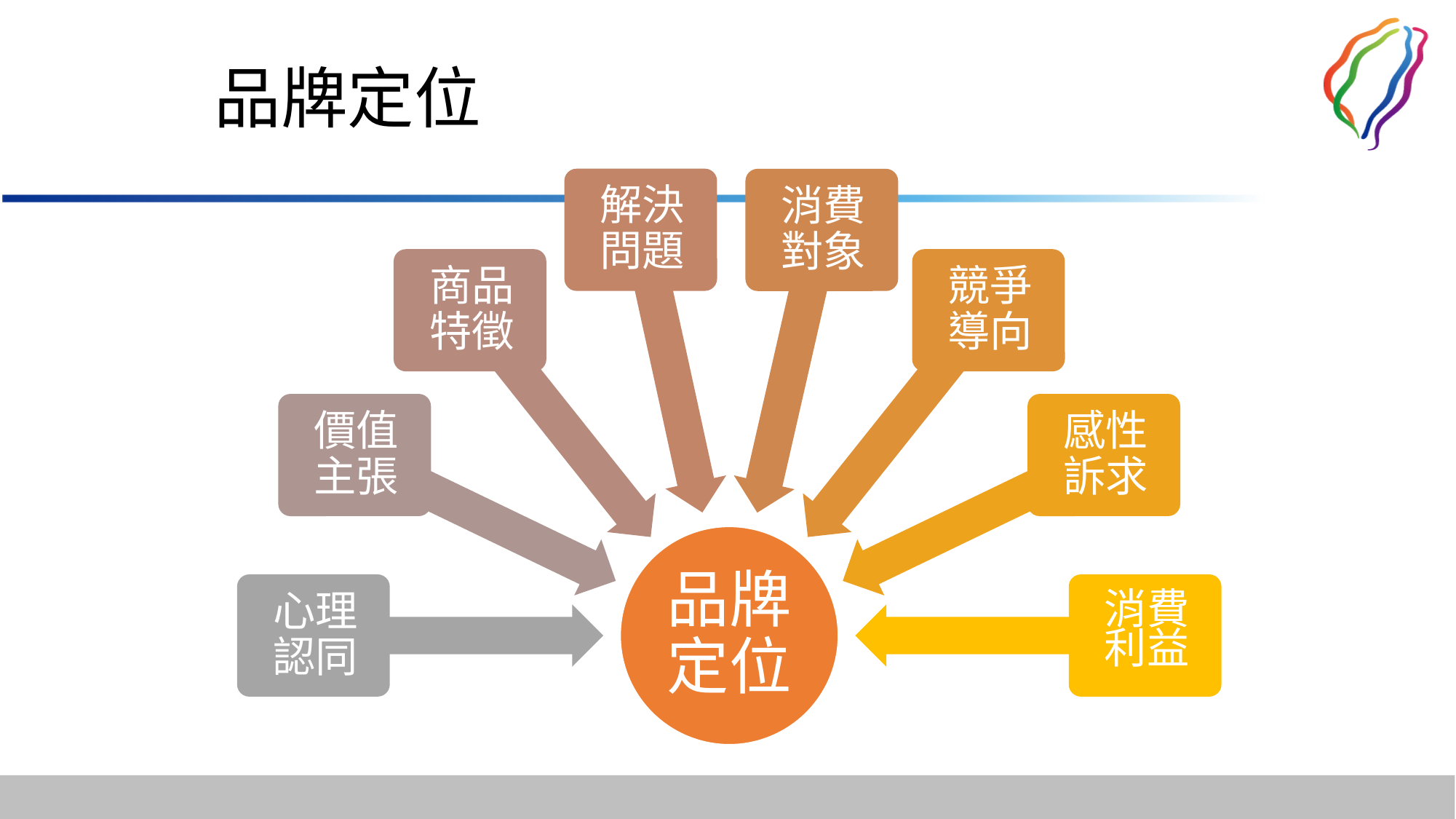

# 品牌定位
品牌定位
心理
認同
價值
主張
商品
特徵
解決
問題
消費
對象
競爭
導向
感性
訴求
消費
利益